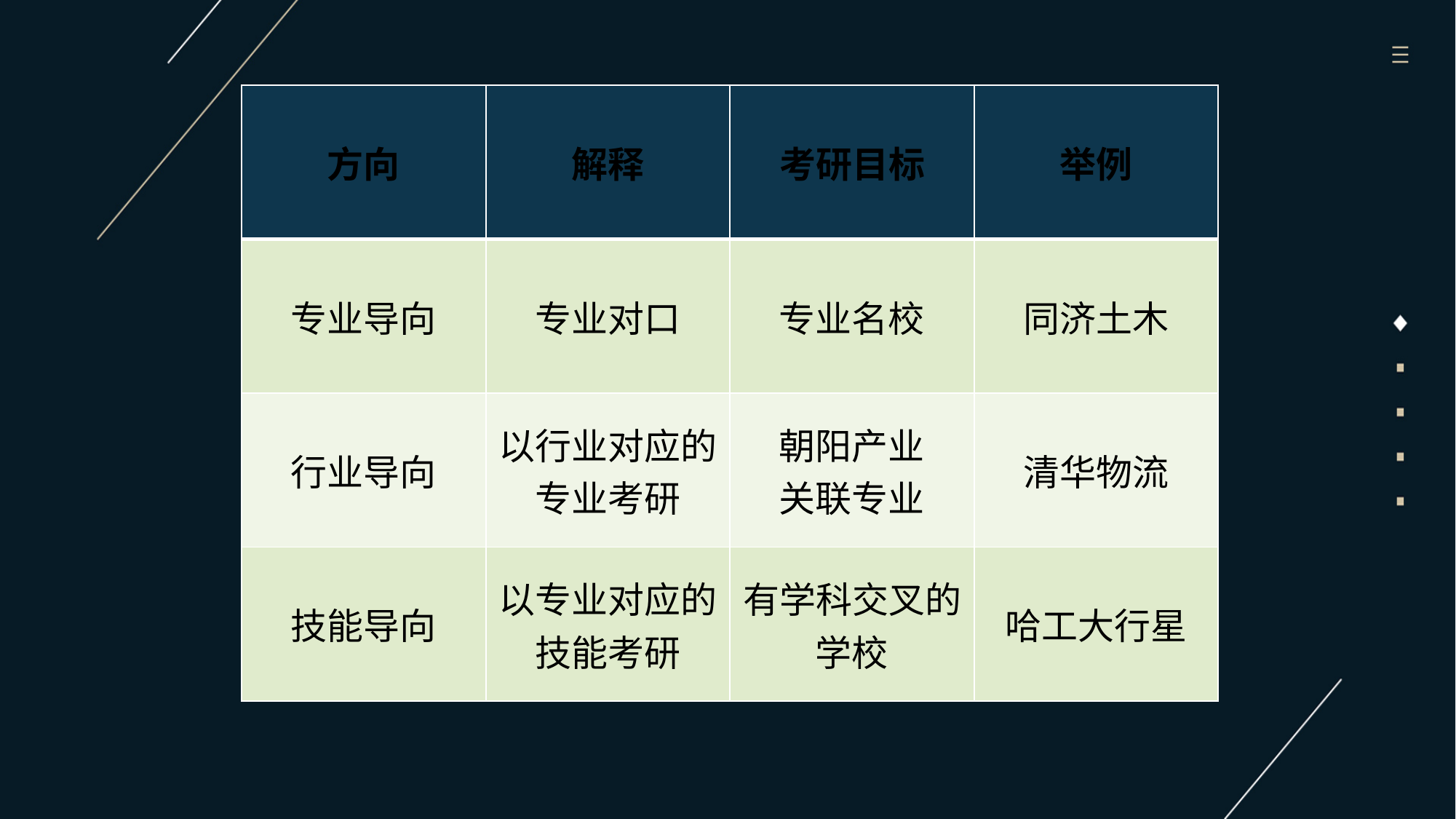

| 方向 | 解释 | 考研目标 | 举例 |
| --- | --- | --- | --- |
| 专业导向 | 专业对口 | 专业名校 | 同济土木 |
| 行业导向 | 以行业对应的专业考研 | 朝阳产业 关联专业 | 清华物流 |
| 技能导向 | 以专业对应的技能考研 | 有学科交叉的学校 | 哈工大行星 |